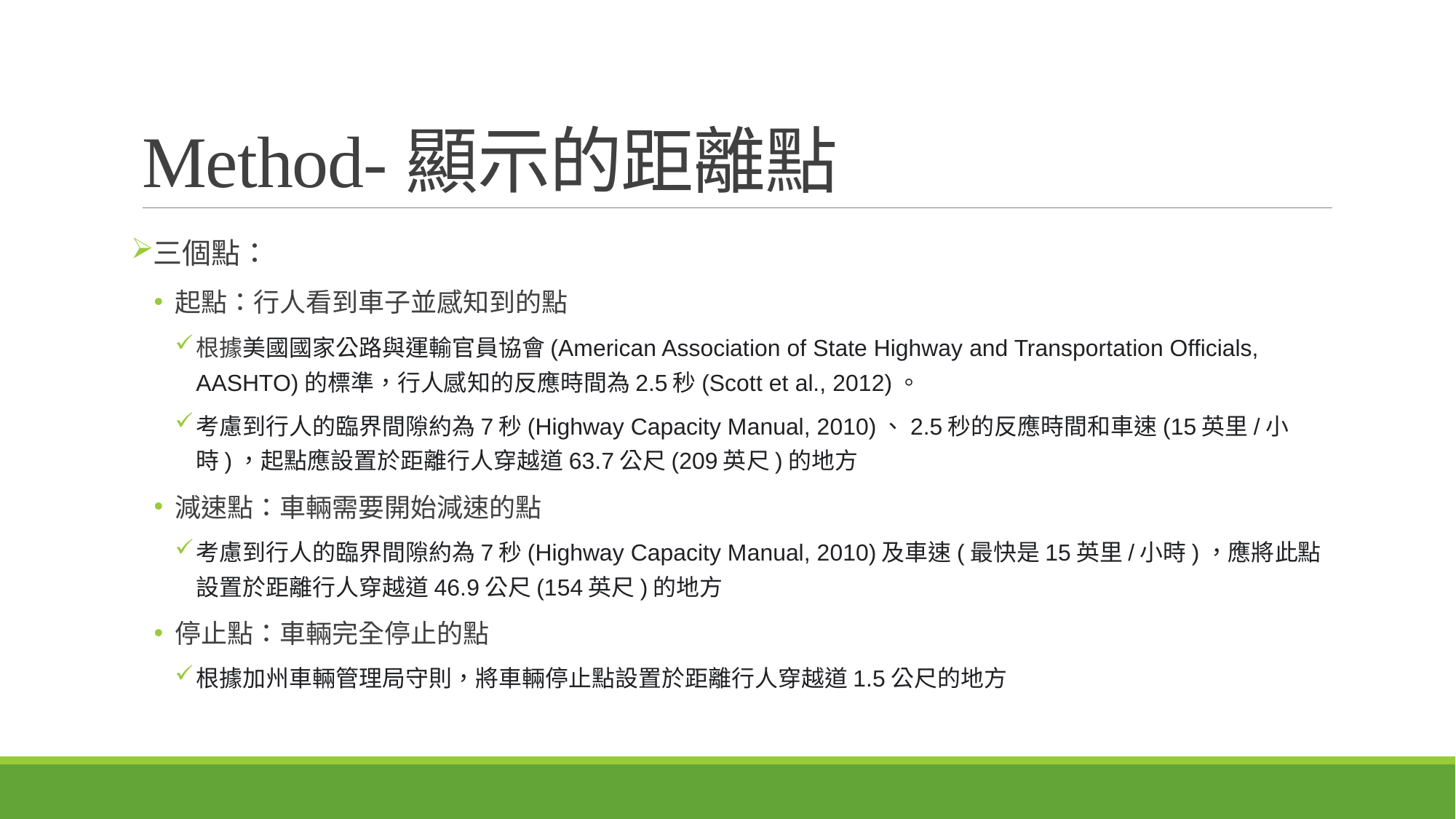

# Method-顯示的距離點
三個點：
起點：行人看到車子並感知到的點
根據美國國家公路與運輸官員協會(American Association of State Highway and Transportation Officials, AASHTO)的標準，行人感知的反應時間為2.5秒(Scott et al., 2012)。
考慮到行人的臨界間隙約為7秒(Highway Capacity Manual, 2010)、2.5秒的反應時間和車速(15英里/小時)，起點應設置於距離行人穿越道63.7公尺(209英尺)的地方
減速點：車輛需要開始減速的點
考慮到行人的臨界間隙約為7秒(Highway Capacity Manual, 2010)及車速(最快是15英里/小時)，應將此點設置於距離行人穿越道46.9公尺(154英尺)的地方
停止點：車輛完全停止的點
根據加州車輛管理局守則，將車輛停止點設置於距離行人穿越道1.5公尺的地方